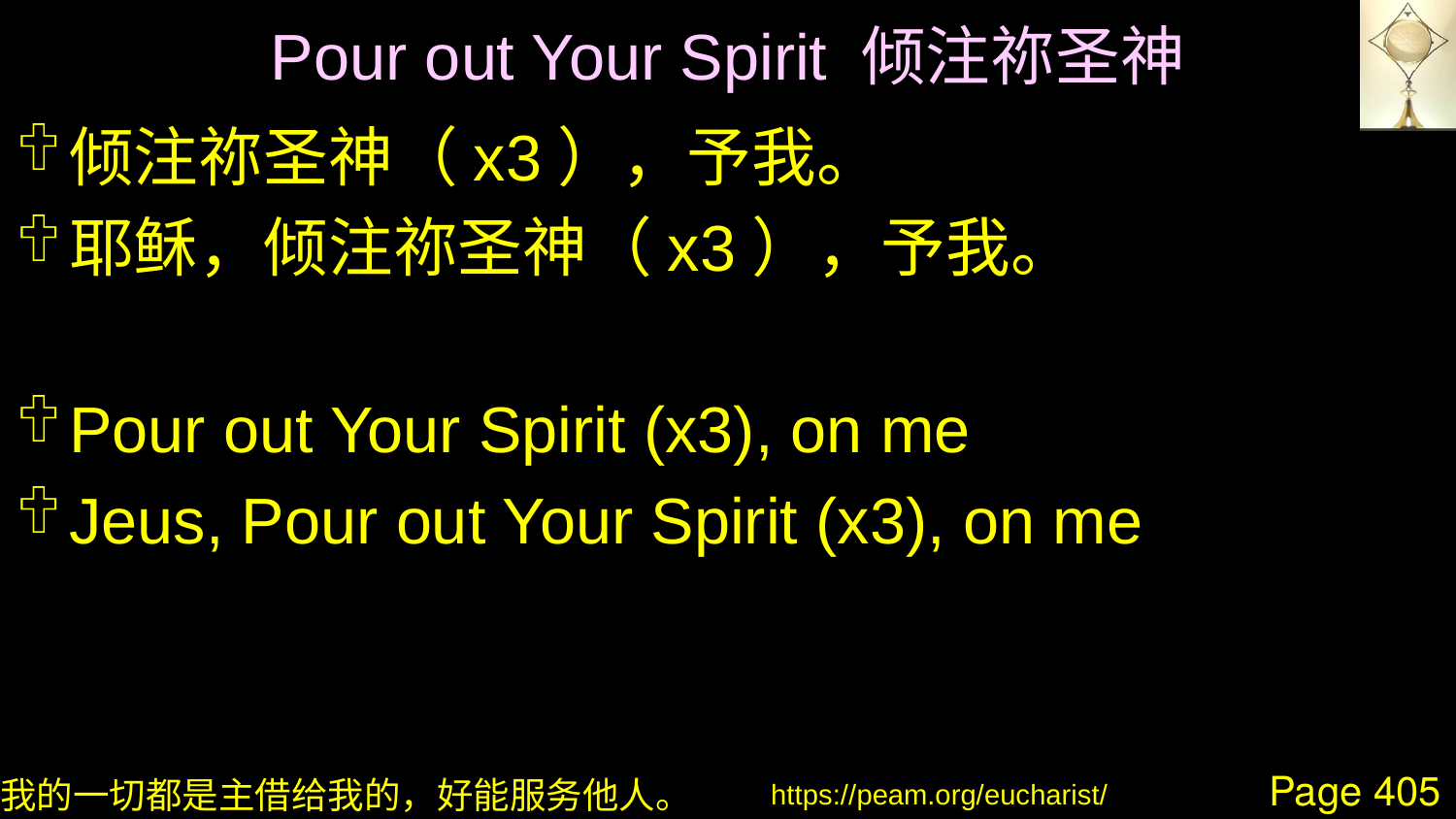

# Pour out Your Spirit 倾注祢圣神
倾注祢圣神（x3），予我。
耶稣，倾注祢圣神（x3），予我。

Pour out Your Spirit (x3), on me
Jeus, Pour out Your Spirit (x3), on me